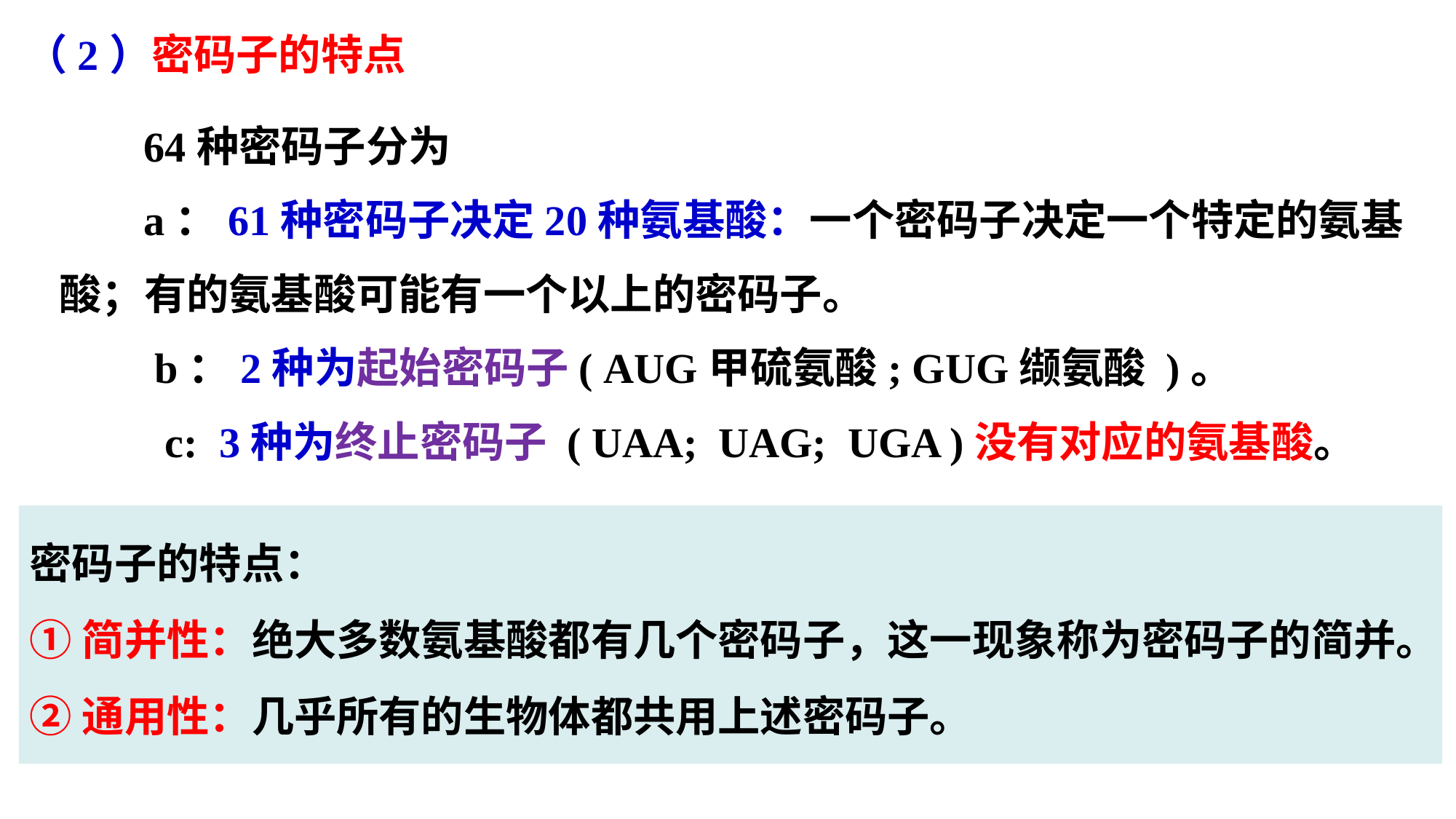

（2）密码子的特点
        64种密码子分为
        a：61种密码子决定20种氨基酸：一个密码子决定一个特定的氨基酸；有的氨基酸可能有一个以上的密码子。
         b：2种为起始密码子( AUG甲硫氨酸; GUG缬氨酸 )。
          c:  3种为终止密码子 ( UAA;  UAG;  UGA )没有对应的氨基酸。
密码子的特点：
①简并性：绝大多数氨基酸都有几个密码子，这一现象称为密码子的简并。
②通用性：几乎所有的生物体都共用上述密码子。